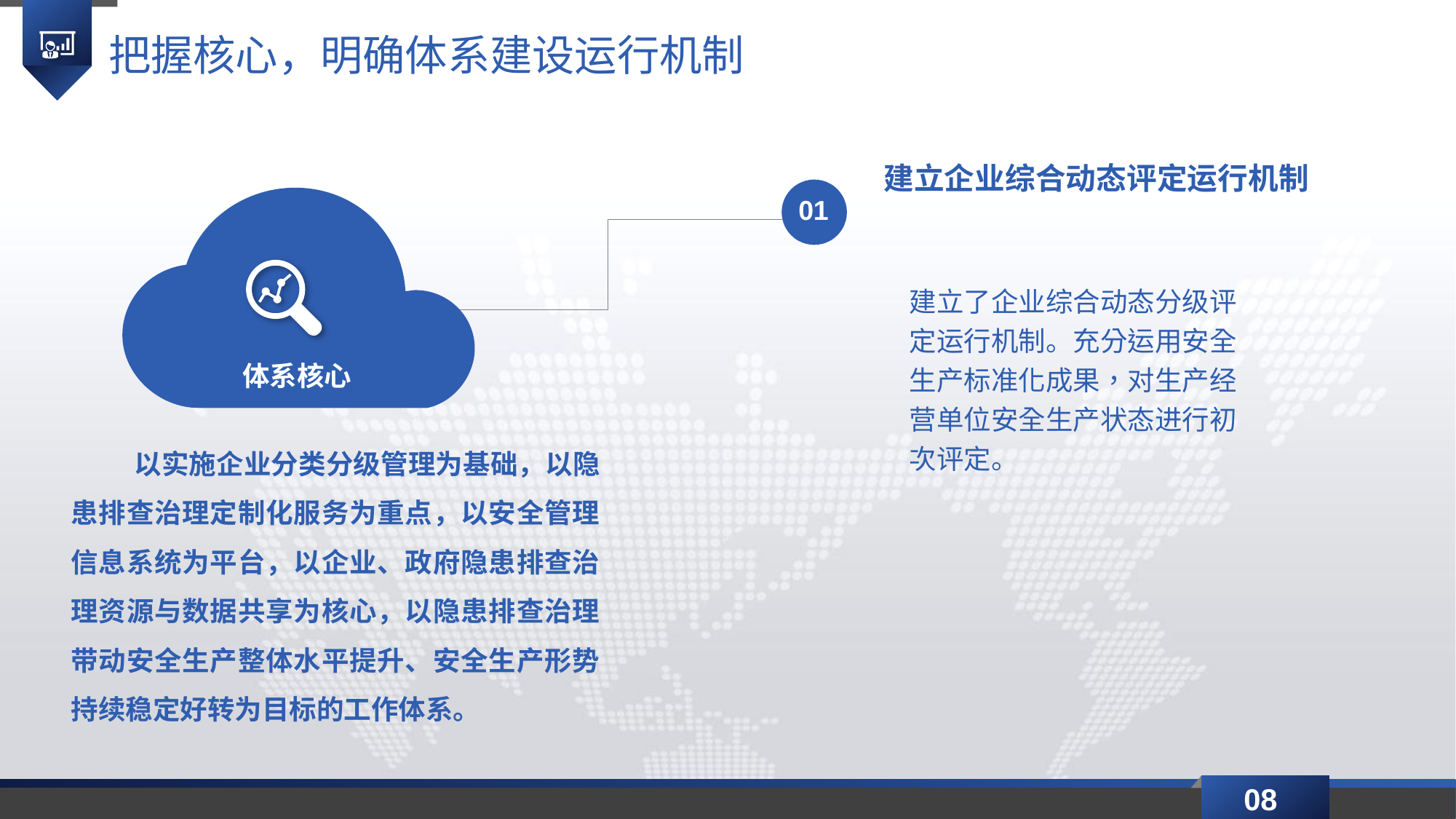

把握核心，明确体系建设运行机制

建立企业综合动态评定运行机制

01

建立了企业综合动态分级评定运行机制。充分运用安全生产标准化成果，对生产经营单位安全生产状态进行初次评定。
体系核心
         以实施企业分类分级管理为基础，以隐患排查治理定制化服务为重点，以安全管理信息系统为平台，以企业、政府隐患排查治理资源与数据共享为核心，以隐患排查治理带动安全生产整体水平提升、安全生产形势持续稳定好转为目标的工作体系。

08

延时符